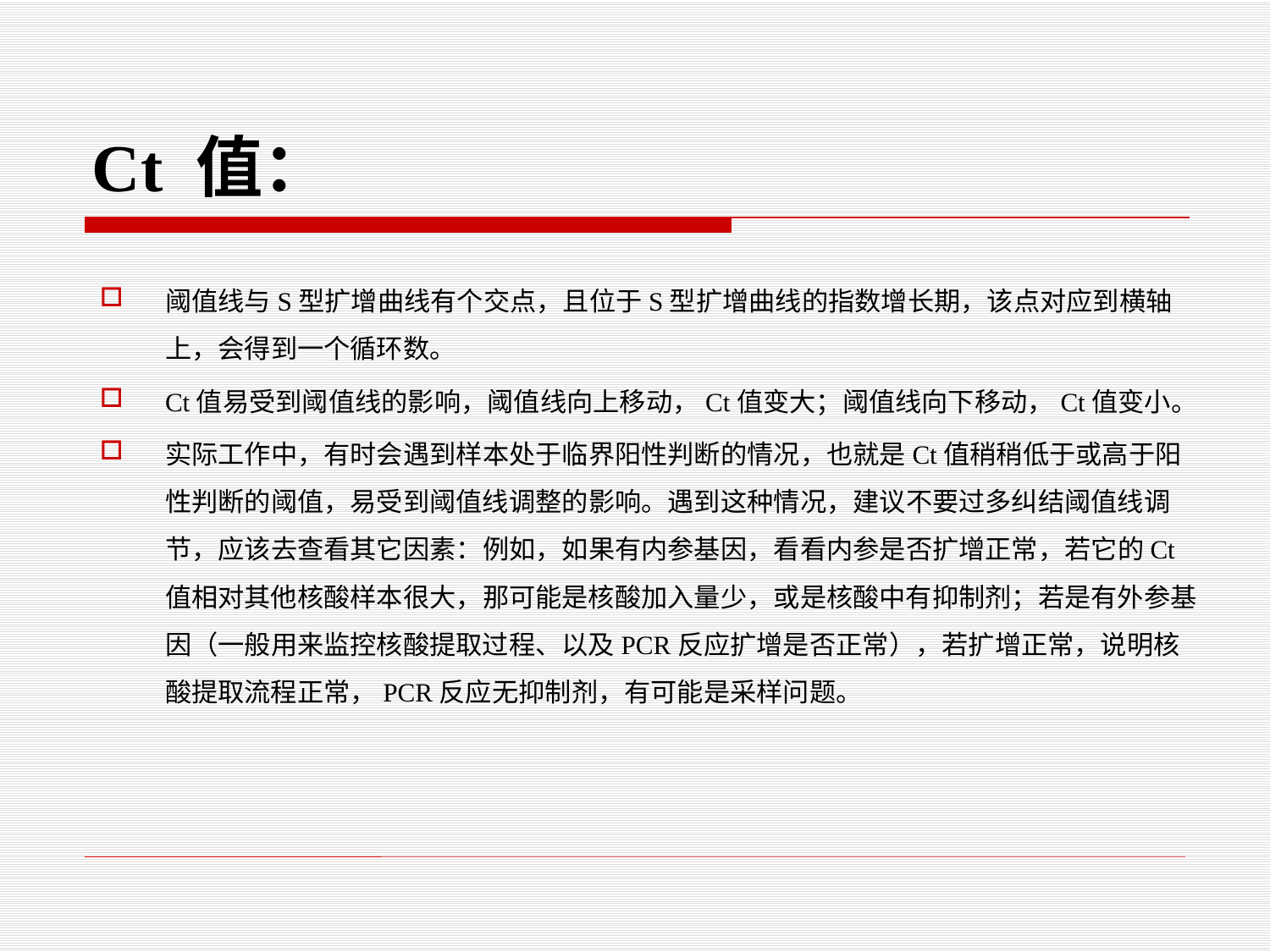

# Ct 值：
阈值线与S型扩增曲线有个交点，且位于S型扩增曲线的指数增长期，该点对应到横轴上，会得到一个循环数。
Ct值易受到阈值线的影响，阈值线向上移动，Ct值变大；阈值线向下移动，Ct值变小。
实际工作中，有时会遇到样本处于临界阳性判断的情况，也就是Ct值稍稍低于或高于阳性判断的阈值，易受到阈值线调整的影响。遇到这种情况，建议不要过多纠结阈值线调节，应该去查看其它因素：例如，如果有内参基因，看看内参是否扩增正常，若它的Ct值相对其他核酸样本很大，那可能是核酸加入量少，或是核酸中有抑制剂；若是有外参基因（一般用来监控核酸提取过程、以及PCR反应扩增是否正常），若扩增正常，说明核酸提取流程正常，PCR反应无抑制剂，有可能是采样问题。